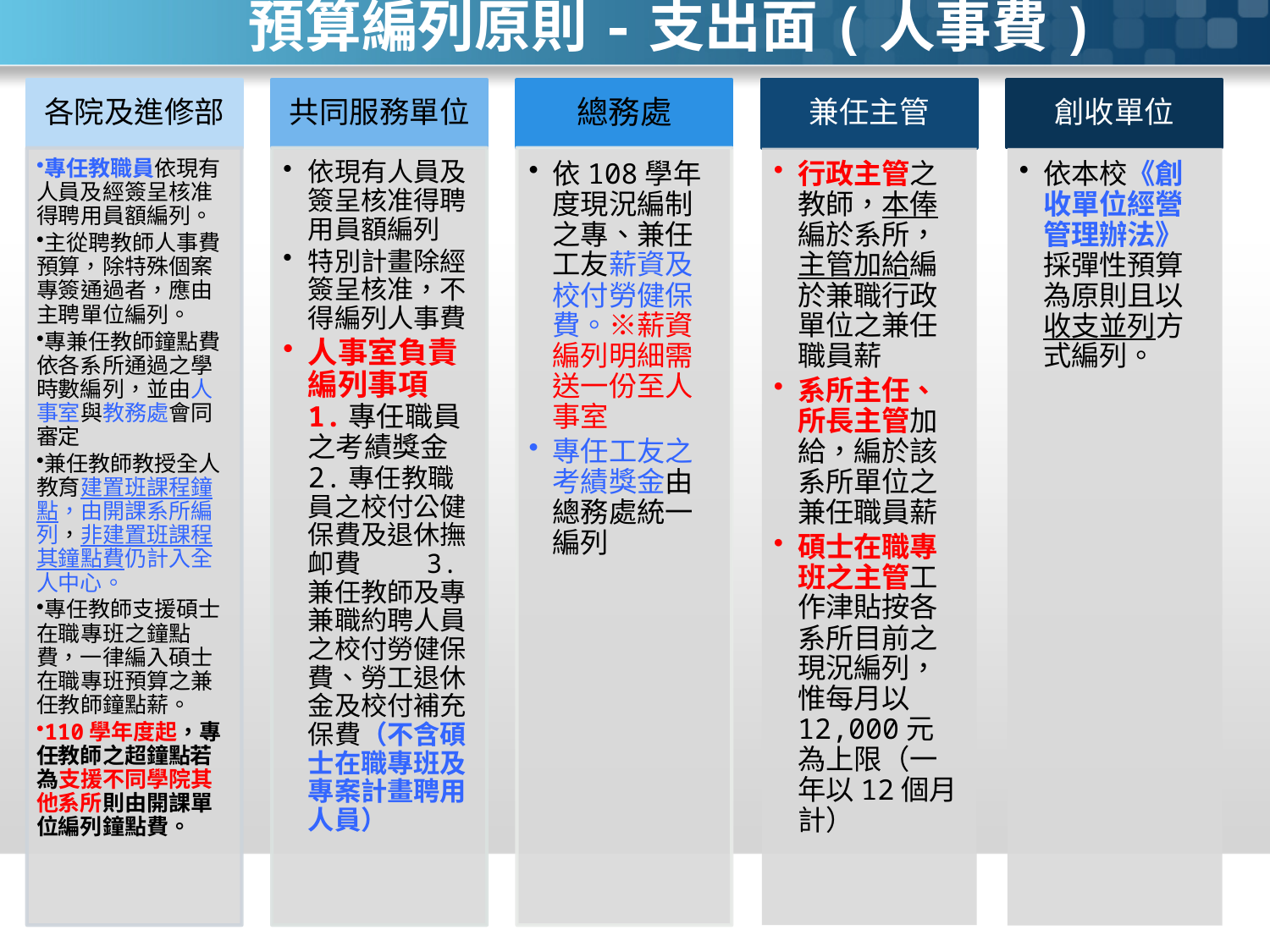

# 預算編列原則-支出面(人事費)
各院及進修部
專任教職員依現有人員及經簽呈核准得聘用員額編列。
主從聘教師人事費預算，除特殊個案專簽通過者，應由主聘單位編列。
專兼任教師鐘點費依各系所通過之學時數編列，並由人事室與教務處會同審定
兼任教師教授全人教育建置班課程鐘點，由開課系所編列，非建置班課程其鐘點費仍計入全人中心。
專任教師支援碩士在職專班之鐘點費，一律編入碩士在職專班預算之兼任教師鐘點薪。
110學年度起，專任教師之超鐘點若為支援不同學院其他系所則由開課單位編列鐘點費。
共同服務單位
依現有人員及簽呈核准得聘用員額編列
特別計畫除經簽呈核准，不得編列人事費
人事室負責編列事項  1.專任職員之考績獎金 2.專任教職員之校付公健保費及退休撫卹費          3.兼任教師及專兼職約聘人員之校付勞健保費、勞工退休金及校付補充保費（不含碩士在職專班及專案計畫聘用人員）
總務處
依108學年度現況編制之專、兼任工友薪資及校付勞健保費。※薪資編列明細需送一份至人事室
專任工友之考績獎金由總務處統一編列

兼任主管
行政主管之教師，本俸編於系所，主管加給編於兼職行政單位之兼任職員薪
系所主任、所長主管加給，編於該系所單位之兼任職員薪
碩士在職專班之主管工作津貼按各系所目前之現況編列，惟每月以12,000元為上限（一年以12個月計）
創收單位
依本校《創收單位經營管理辦法》採彈性預算為原則且以收支並列方式編列。